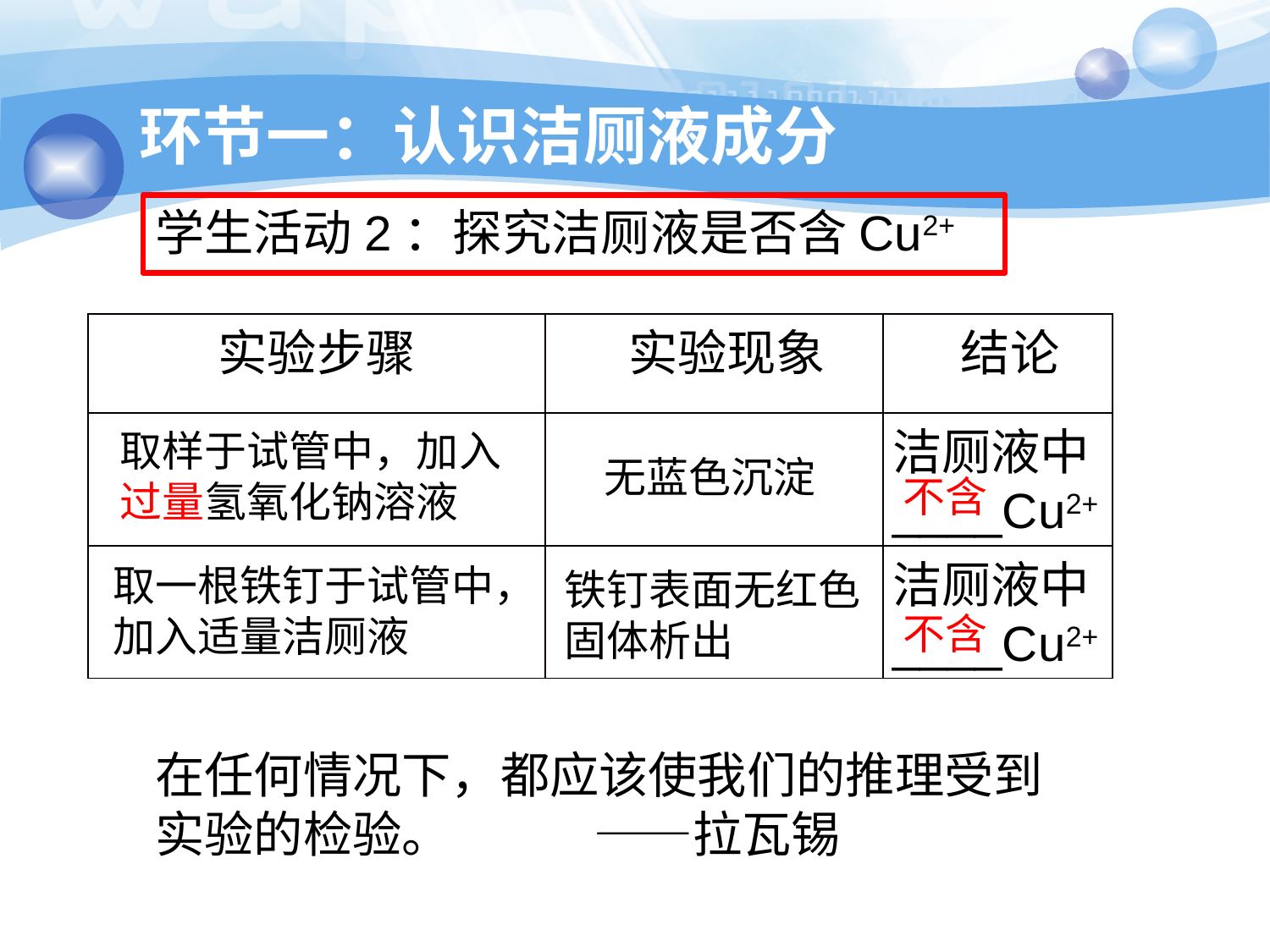

# 环节一：认识洁厕液成分
学生活动2：探究洁厕液是否含Cu2+
| 实验步骤 | 实验现象 | 结论 |
| --- | --- | --- |
|  |  | 洁厕液中\_\_\_\_Cu2+ |
|  |  | 洁厕液中\_\_\_\_Cu2+ |
取样于试管中，加入过量氢氧化钠溶液
无蓝色沉淀
不含
取一根铁钉于试管中，加入适量洁厕液
铁钉表面无红色固体析出
不含
在任何情况下，都应该使我们的推理受到实验的检验。             ——拉瓦锡